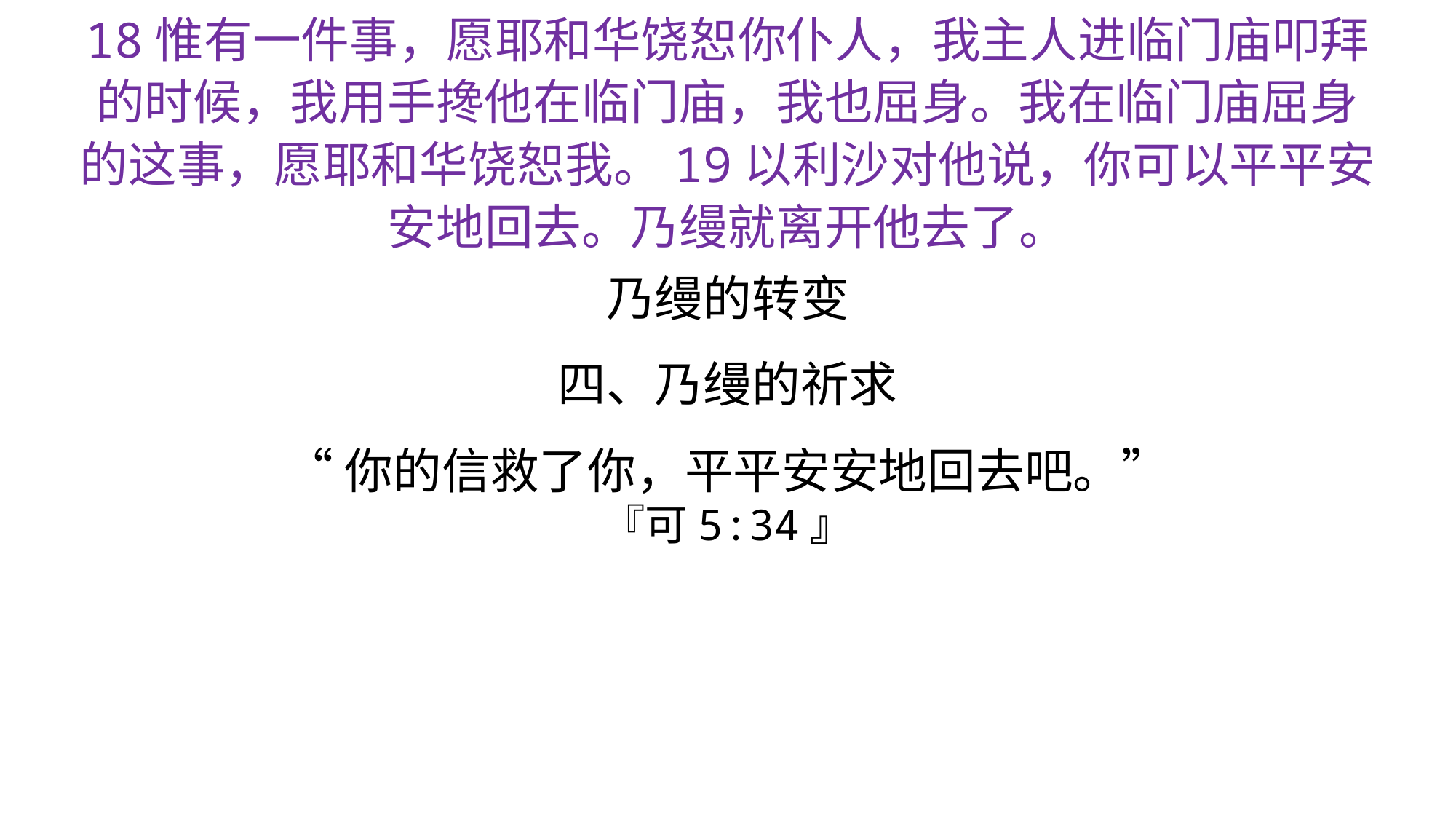

18惟有一件事，愿耶和华饶恕你仆人，我主人进临门庙叩拜的时候，我用手搀他在临门庙，我也屈身。我在临门庙屈身的这事，愿耶和华饶恕我。19以利沙对他说，你可以平平安安地回去。乃缦就离开他去了。
乃缦的转变
四、乃缦的祈求
“你的信救了你，平平安安地回去吧。”
『可5:34』